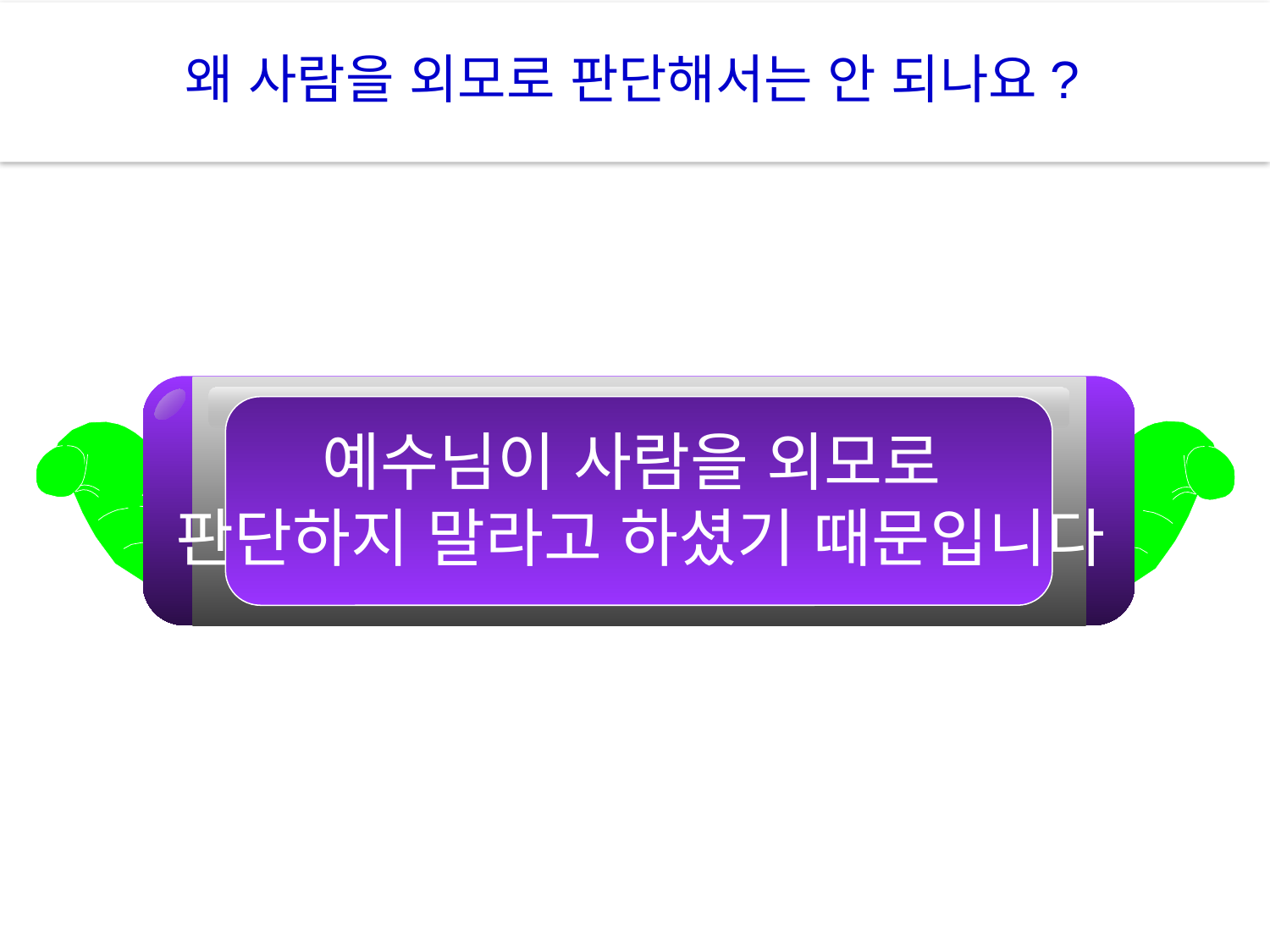

왜 사람을 외모로 판단해서는 안 되나요?

예수님이 사람을 외모로
판단하지 말라고 하셨기 때문입니다